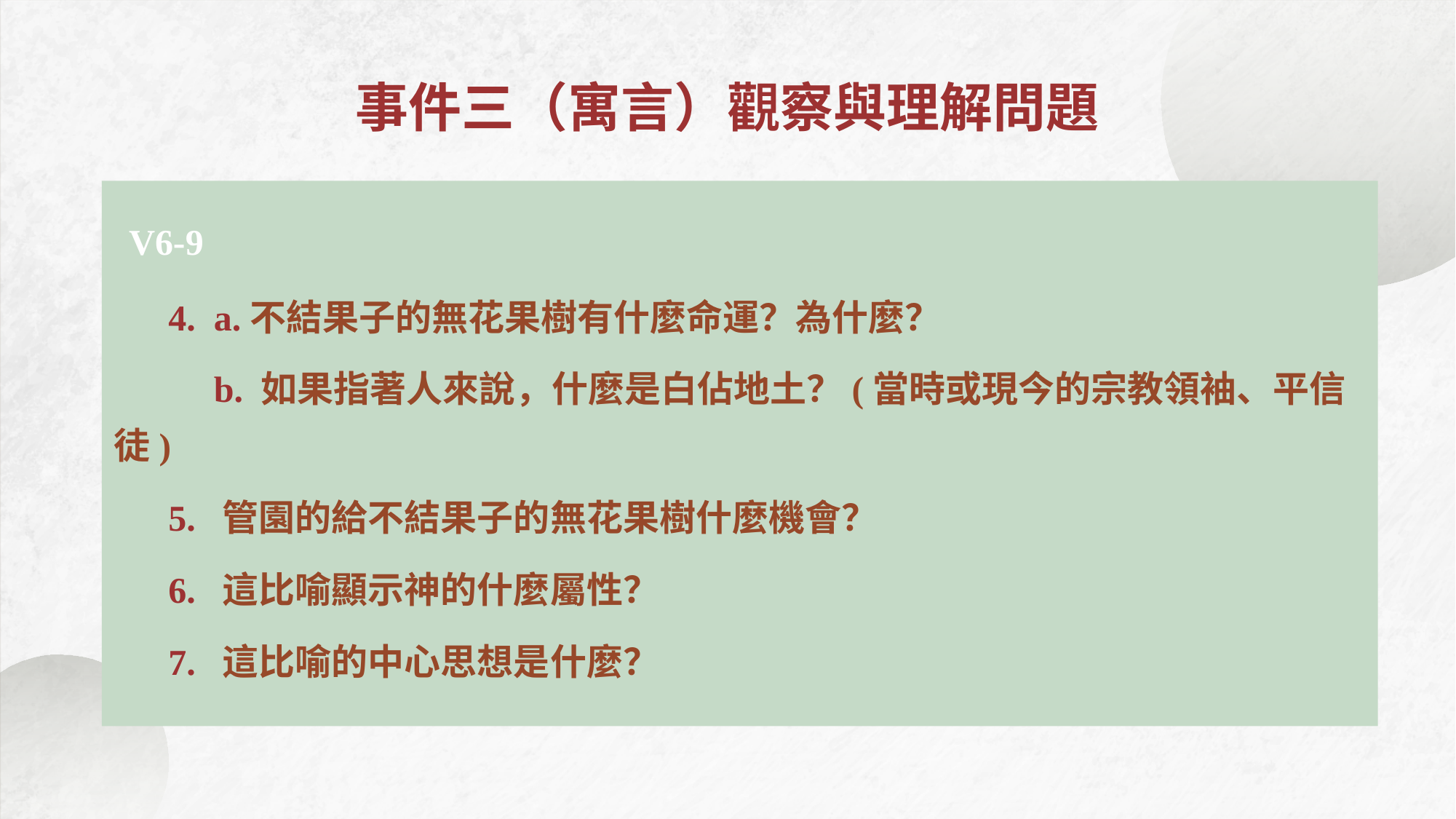

事件三（寓言）觀察與理解問題
 V6-9
4.  a.不結果子的無花果樹有什麼命運？為什麼？
     b. 如果指著人來說，什麼是白佔地土？(當時或現今的宗教領袖、平信徒)
5.  管園的給不結果子的無花果樹什麼機會？
6.  這比喻顯示神的什麼屬性？
7.  這比喻的中心思想是什麼？